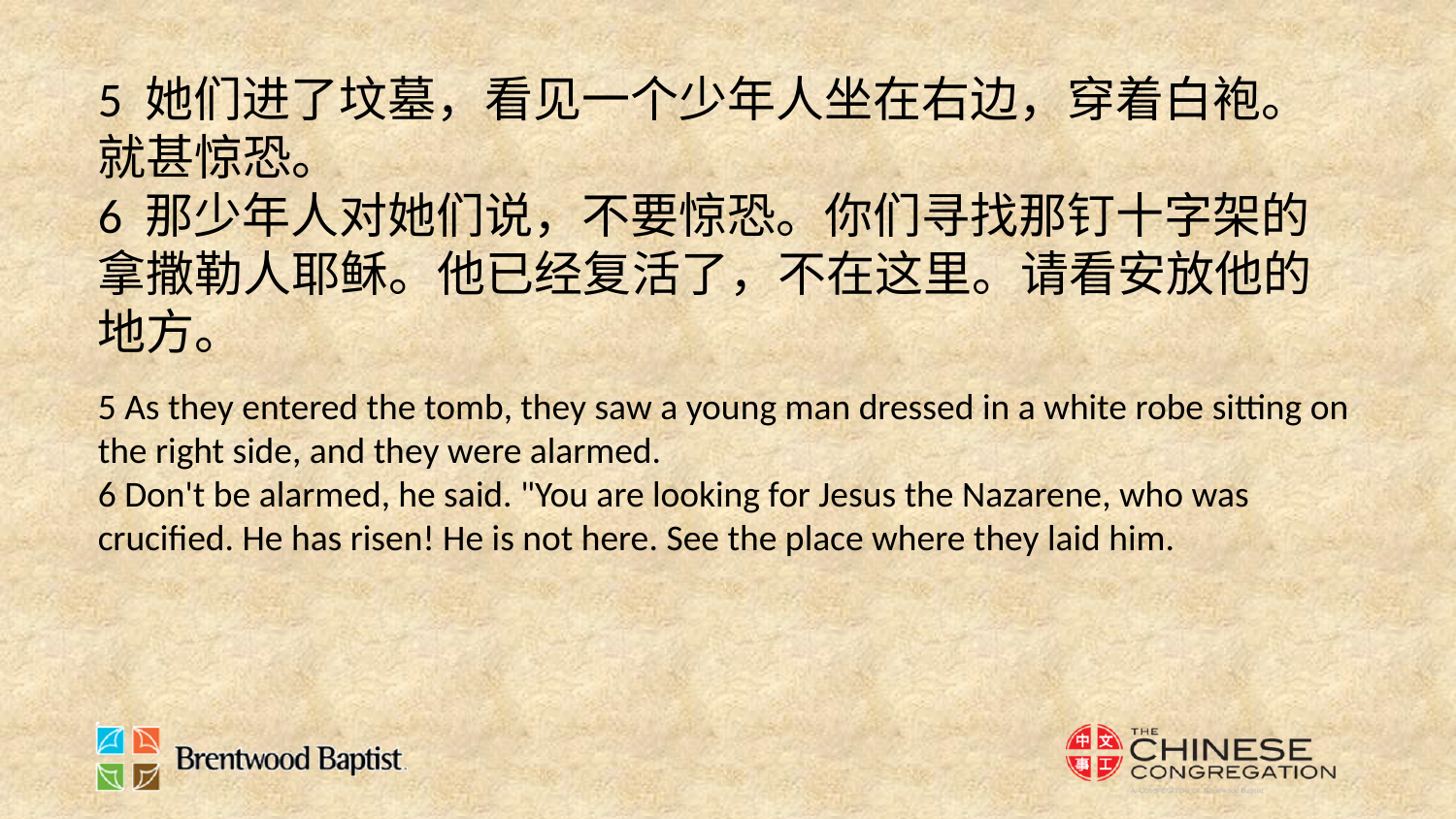

5 她们进了坟墓，看见一个少年人坐在右边，穿着白袍。就甚惊恐。
6 那少年人对她们说，不要惊恐。你们寻找那钉十字架的拿撒勒人耶稣。他已经复活了，不在这里。请看安放他的地方。

5 As they entered the tomb, they saw a young man dressed in a white robe sitting on the right side, and they were alarmed.
6 Don't be alarmed, he said. "You are looking for Jesus the Nazarene, who was crucified. He has risen! He is not here. See the place where they laid him.